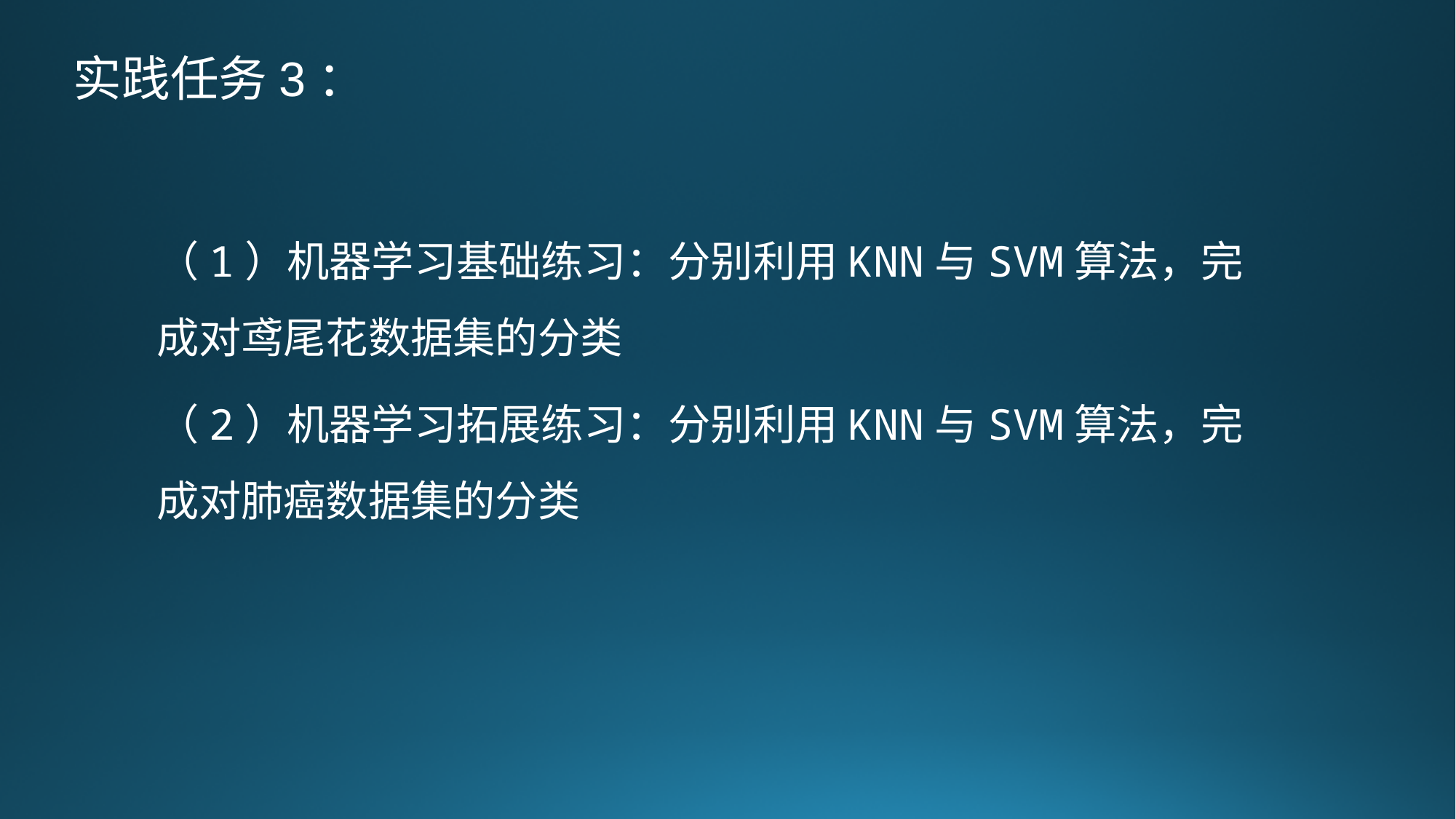

实践任务3：
（1）机器学习基础练习：分别利用KNN与SVM算法，完成对鸢尾花数据集的分类
（2）机器学习拓展练习：分别利用KNN与SVM算法，完成对肺癌数据集的分类